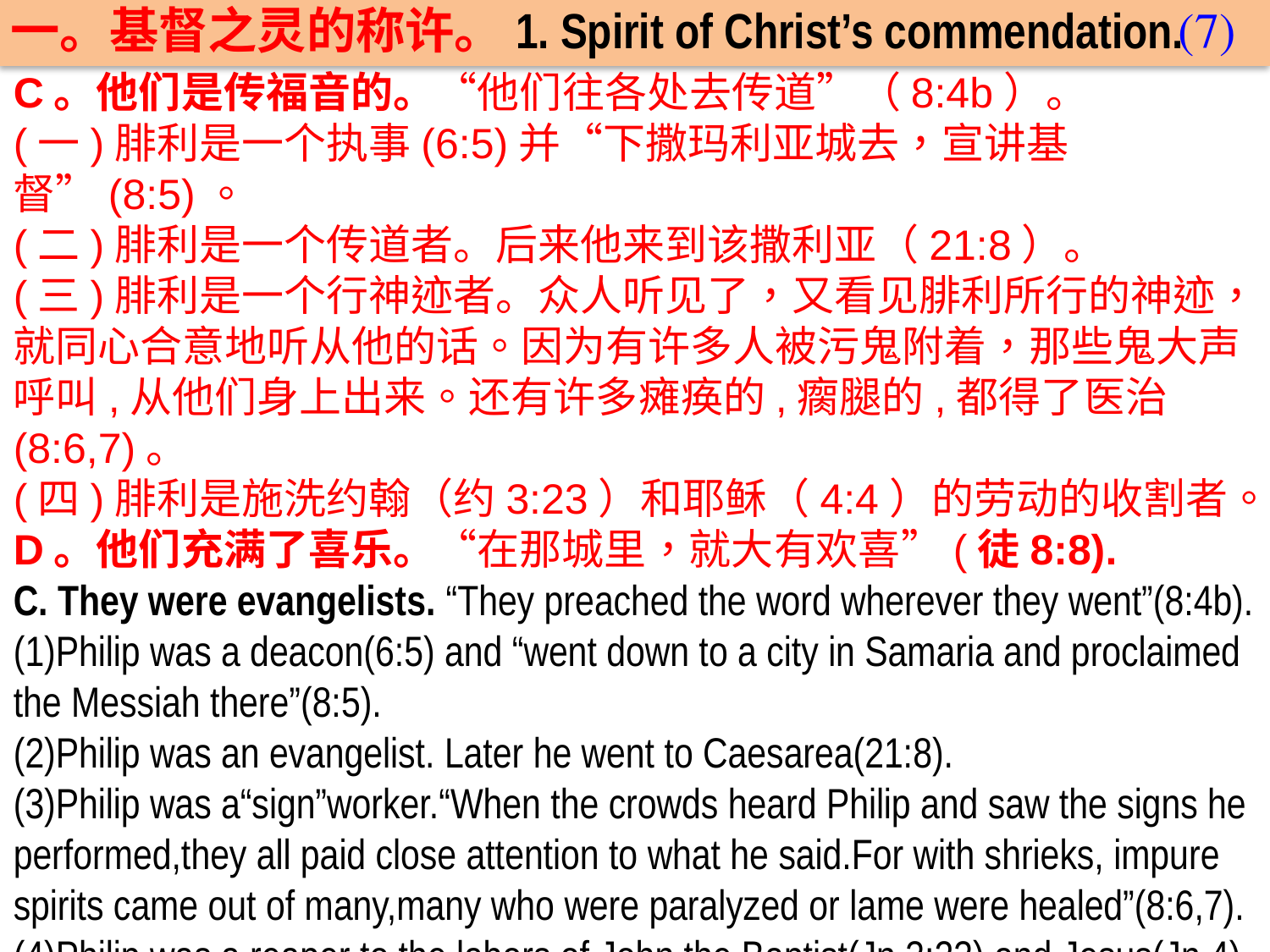

(7)
一。基督之灵的称许。1. Spirit of Christ’s commendation.

C。他们是传福音的。“他们往各处去传道”（8:4b）。
(一)腓利是一个执事(6:5)并“下撒玛利亚城去，宣讲基督”(8:5)。
(二)腓利是一个传道者。后来他来到该撒利亚（21:8）。
(三)腓利是一个行神迹者。众人听见了，又看见腓利所行的神迹，就同心合意地听从他的话。因为有许多人被污鬼附着，那些鬼大声呼叫,从他们身上出来。还有许多瘫痪的,瘸腿的,都得了医治(8:6,7)。
(四)腓利是施洗约翰（约3:23）和耶稣（4:4）的劳动的收割者。
D。他们充满了喜乐。“在那城里，就大有欢喜”(徒8:8).
C. They were evangelists. “They preached the word wherever they went”(8:4b). (1)Philip was a deacon(6:5) and “went down to a city in Samaria and proclaimed the Messiah there”(8:5).
(2)Philip was an evangelist. Later he went to Caesarea(21:8).
(3)Philip was a“sign”worker.“When the crowds heard Philip and saw the signs he performed,they all paid close attention to what he said.For with shrieks, impure spirits came out of many,many who were paralyzed or lame were healed”(8:6,7).
(4)Philip was a reaper to the labors of John the Baptist(Jn.3:23) and Jesus(Jn.4).
D. They were filled with joy. “So there was great joy in that city.”(Ac.8:8).